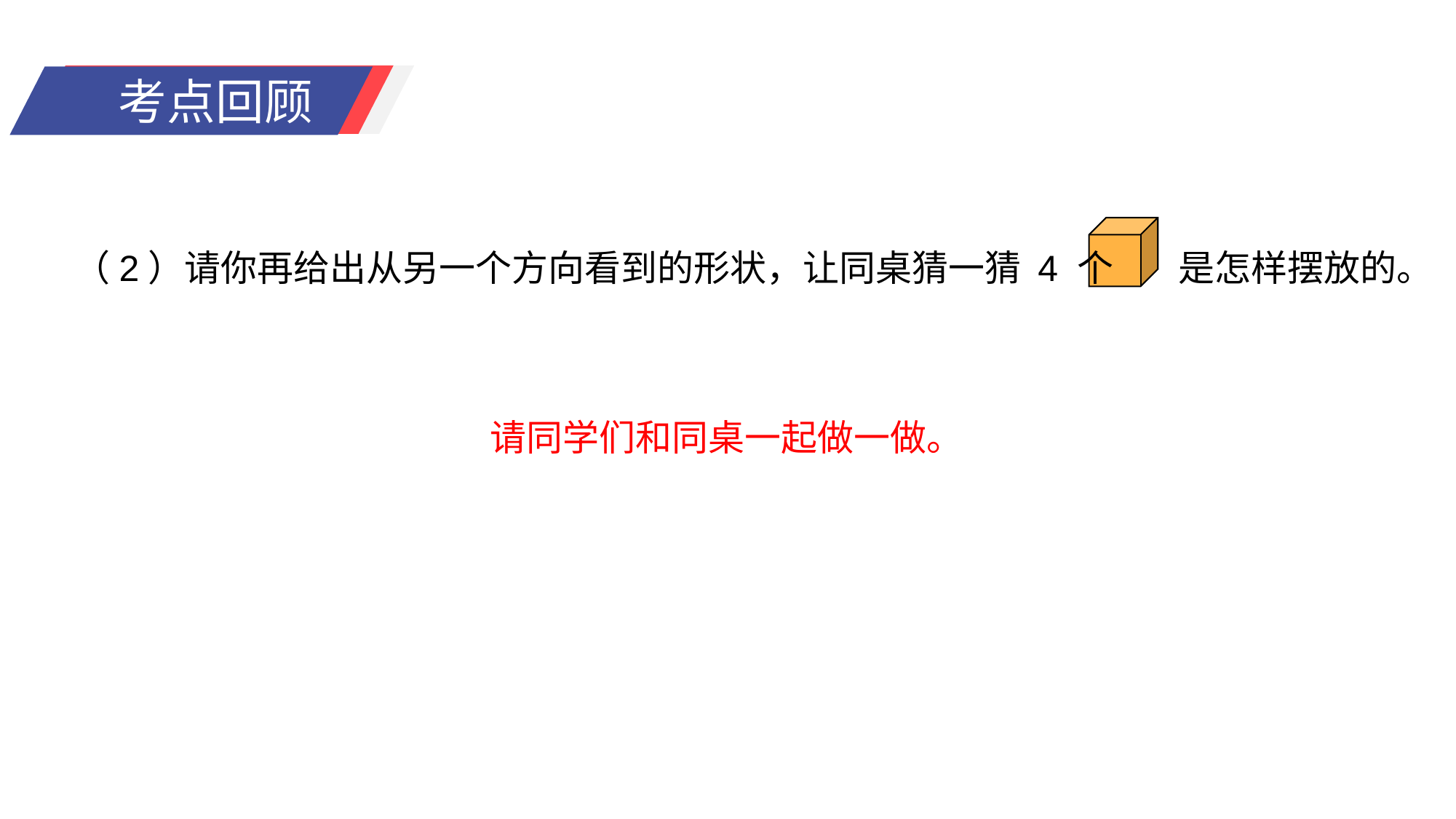

（2）请你再给出从另一个方向看到的形状，让同桌猜一猜 4 个        是怎样摆放的。

请同学们和同桌一起做一做。